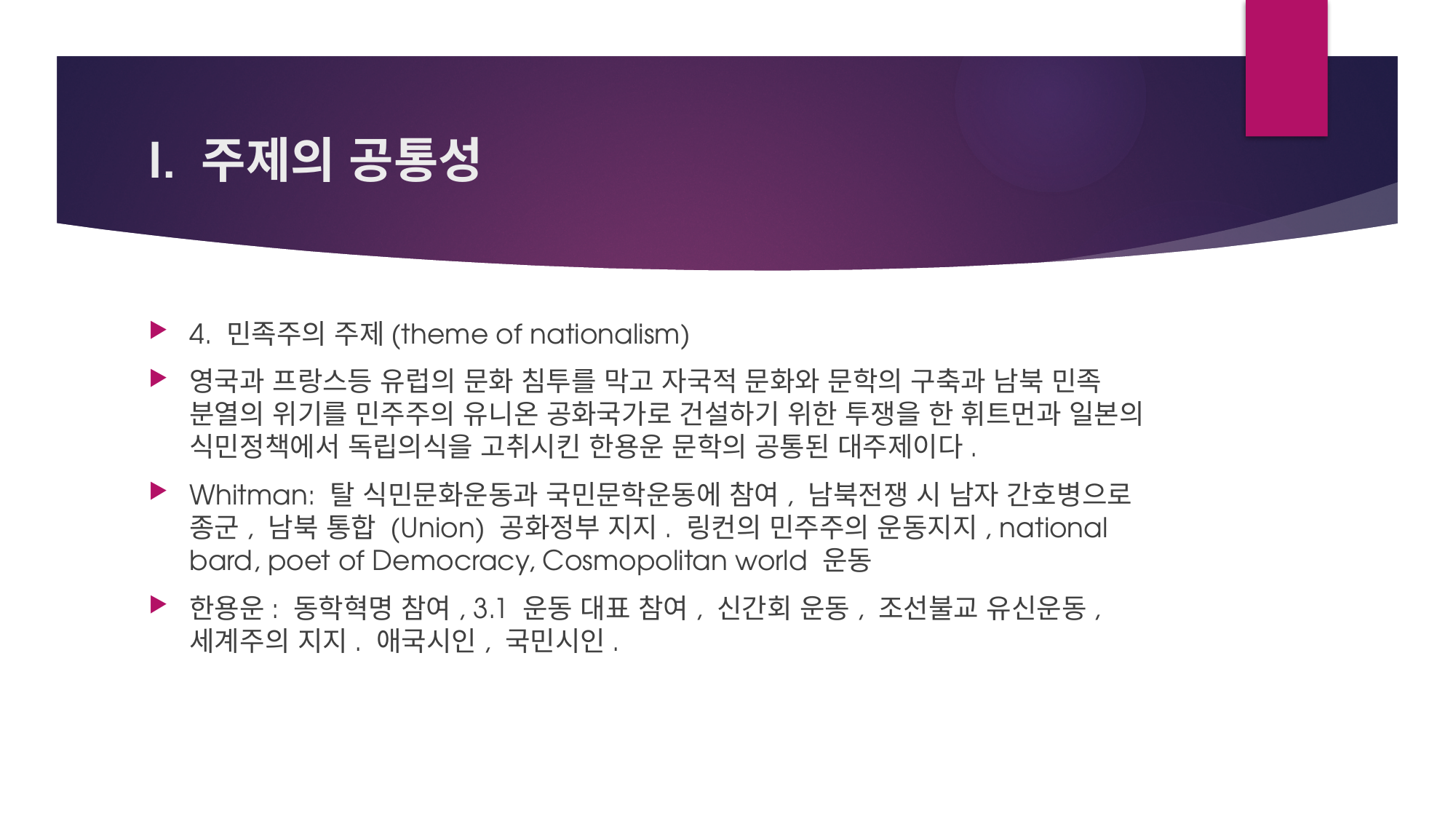

# I. 주제의 공통성
4. 민족주의 주제(theme of nationalism)
영국과 프랑스등 유럽의 문화 침투를 막고 자국적 문화와 문학의 구축과 남북 민족 분열의 위기를 민주주의 유니온 공화국가로 건설하기 위한 투쟁을 한 휘트먼과 일본의 식민정책에서 독립의식을 고취시킨 한용운 문학의 공통된 대주제이다.
Whitman: 탈 식민문화운동과 국민문학운동에 참여, 남북전쟁 시 남자 간호병으로 종군, 남북 통합 (Union) 공화정부 지지. 링컨의 민주주의 운동지지, national bard, poet of Democracy, Cosmopolitan world 운동
한용운: 동학혁명 참여, 3.1 운동 대표 참여, 신간회 운동, 조선불교 유신운동, 세계주의 지지. 애국시인, 국민시인.